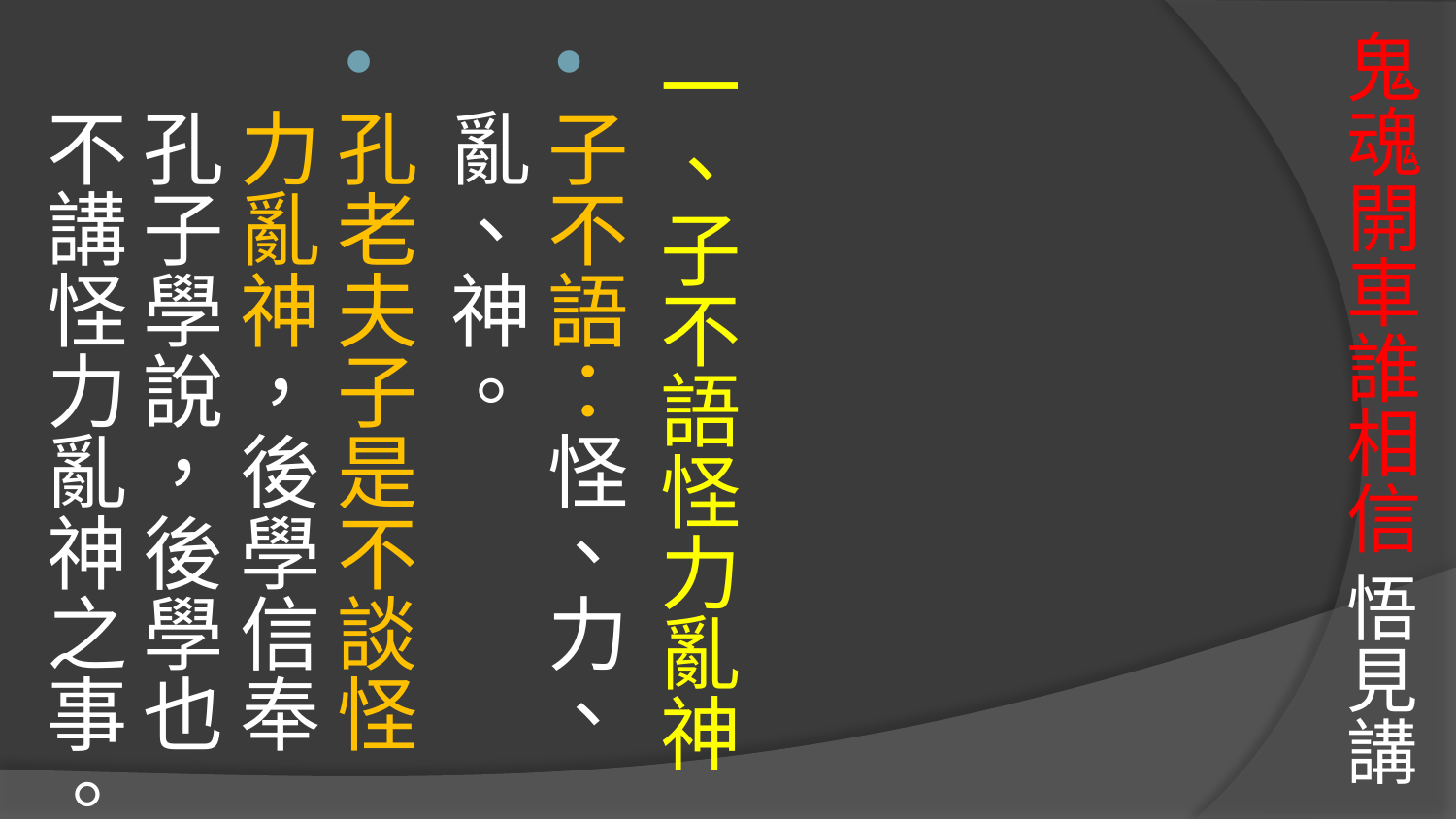

# 鬼魂開車誰相信 悟見講
一、子不語怪力亂神
子不語：怪、力、亂、神。
孔老夫子是不談怪力亂神，後學信奉孔子學說，後學也不講怪力亂神之事。